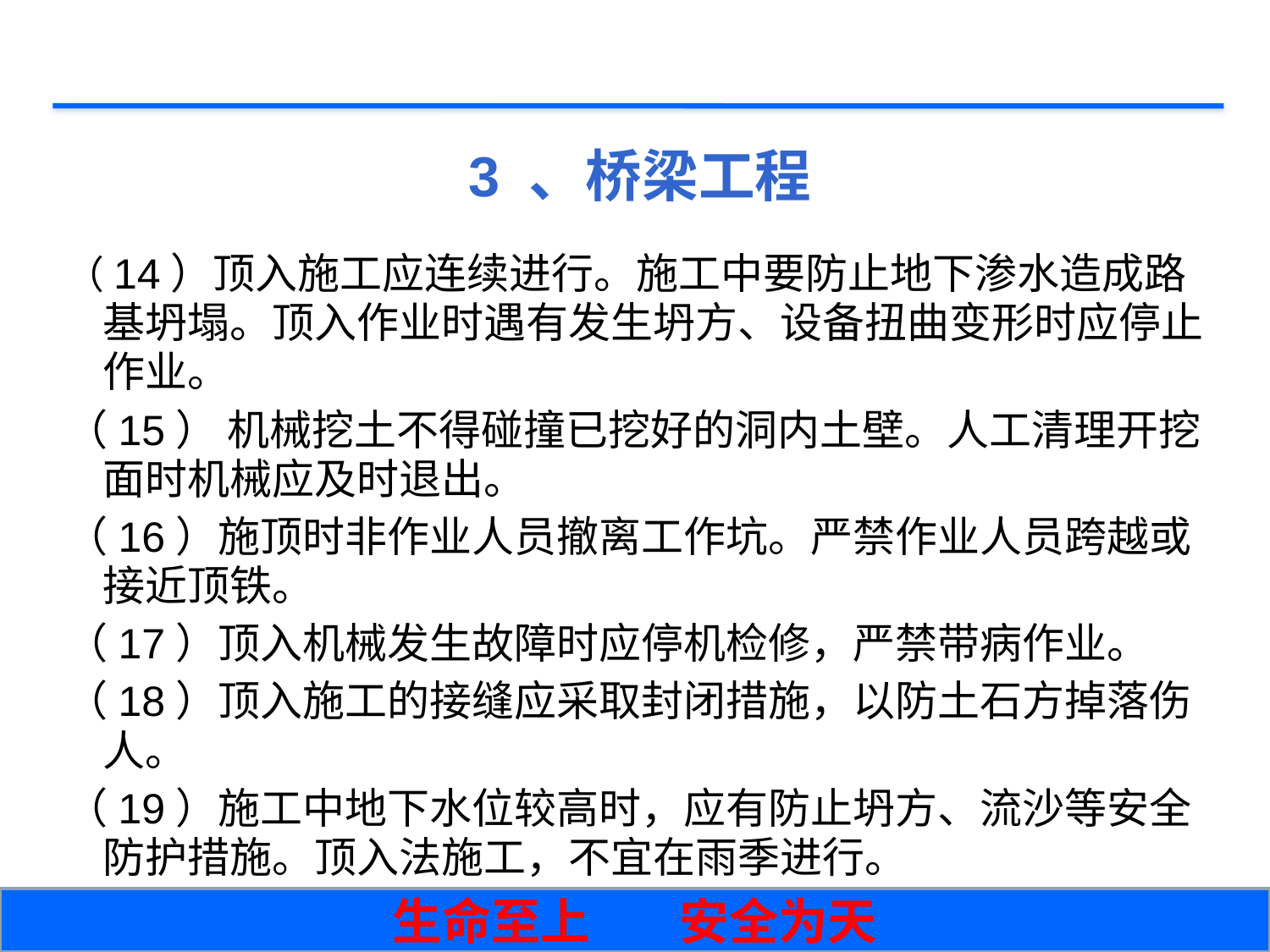

# 3 、桥梁工程
（14）顶入施工应连续进行。施工中要防止地下渗水造成路基坍塌。顶入作业时遇有发生坍方、设备扭曲变形时应停止作业。
（15） 机械挖土不得碰撞已挖好的洞内土壁。人工清理开挖面时机械应及时退出。
（16）施顶时非作业人员撤离工作坑。严禁作业人员跨越或接近顶铁。
（17）顶入机械发生故障时应停机检修，严禁带病作业。
（18）顶入施工的接缝应采取封闭措施，以防土石方掉落伤人。
（19）施工中地下水位较高时，应有防止坍方、流沙等安全防护措施。顶入法施工，不宜在雨季进行。